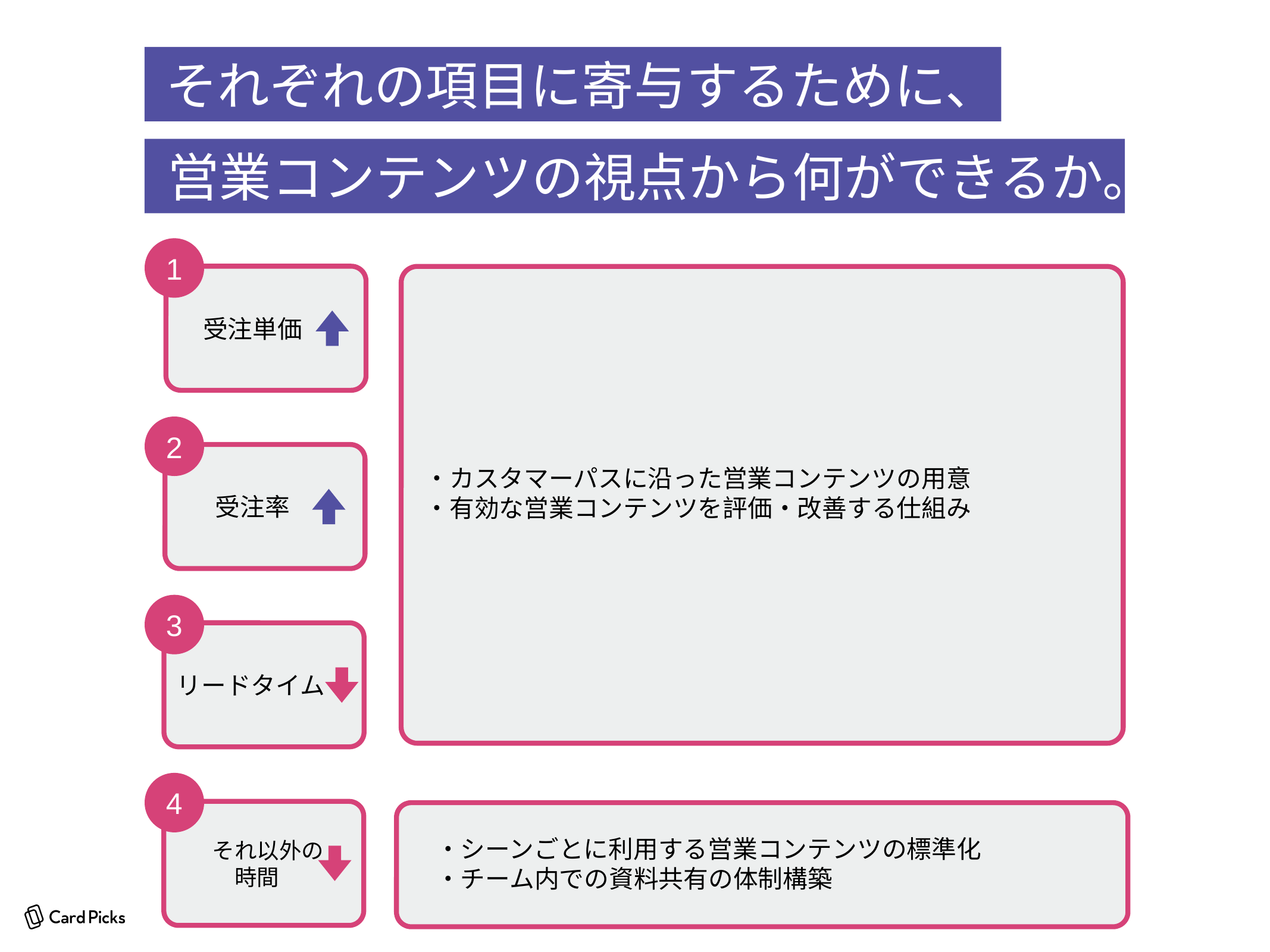

それぞれの項目に寄与するために、

営業コンテンツの視点から何ができるか。

1

受注単価

2

受注率

・カスタマーパスに沿った営業コンテンツの用意
・有効な営業コンテンツを評価・改善する仕組み

3

リードタイム

4

　それ以外の時間
・シーンごとに利用する営業コンテンツの標準化
・チーム内での資料共有の体制構築

7